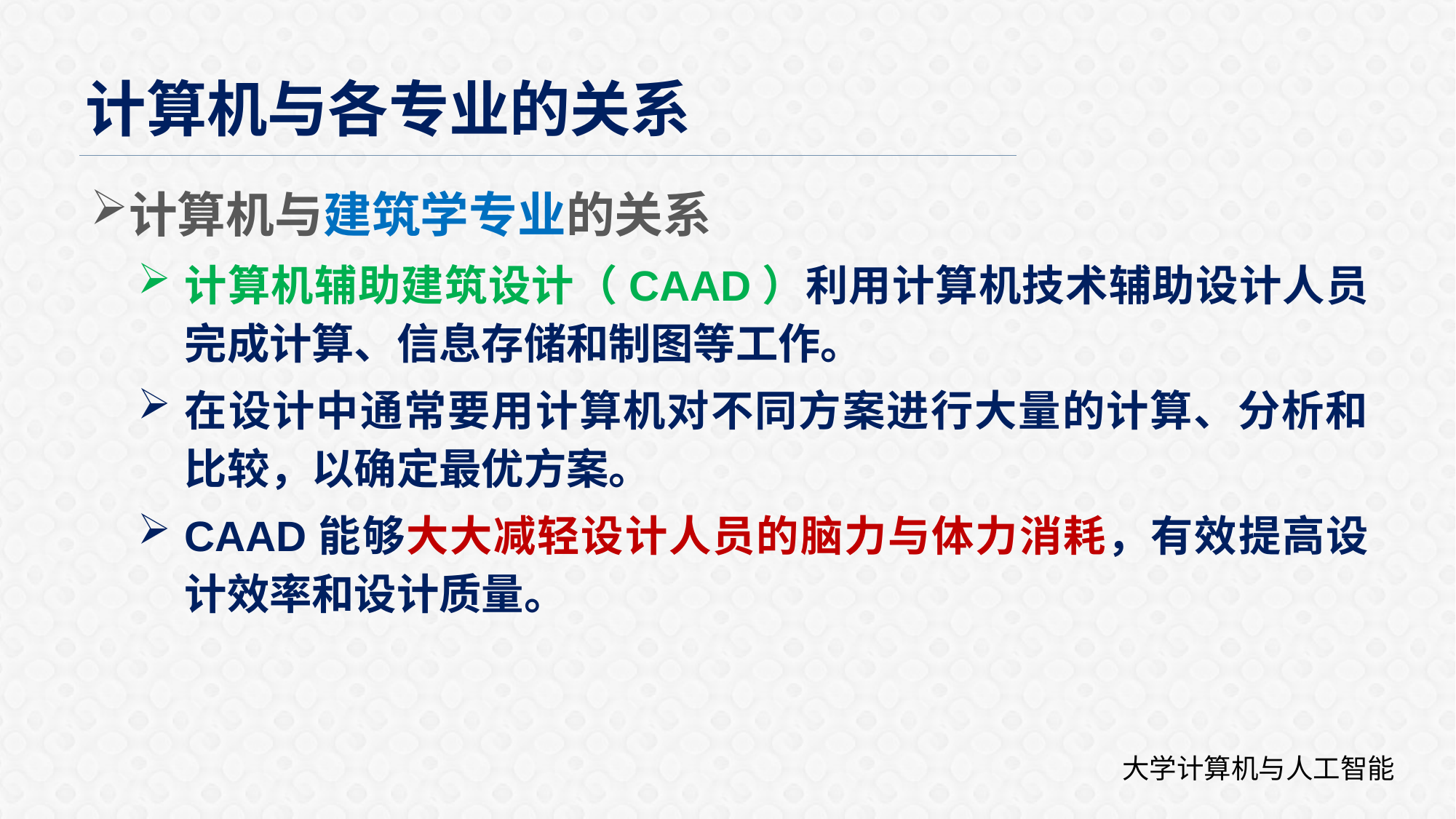

计算机与各专业的关系
计算机与建筑学专业的关系
计算机辅助建筑设计（CAAD）利用计算机技术辅助设计人员完成计算、信息存储和制图等工作。
在设计中通常要用计算机对不同方案进行大量的计算、分析和比较，以确定最优方案。
CAAD能够大大减轻设计人员的脑力与体力消耗，有效提高设计效率和设计质量。